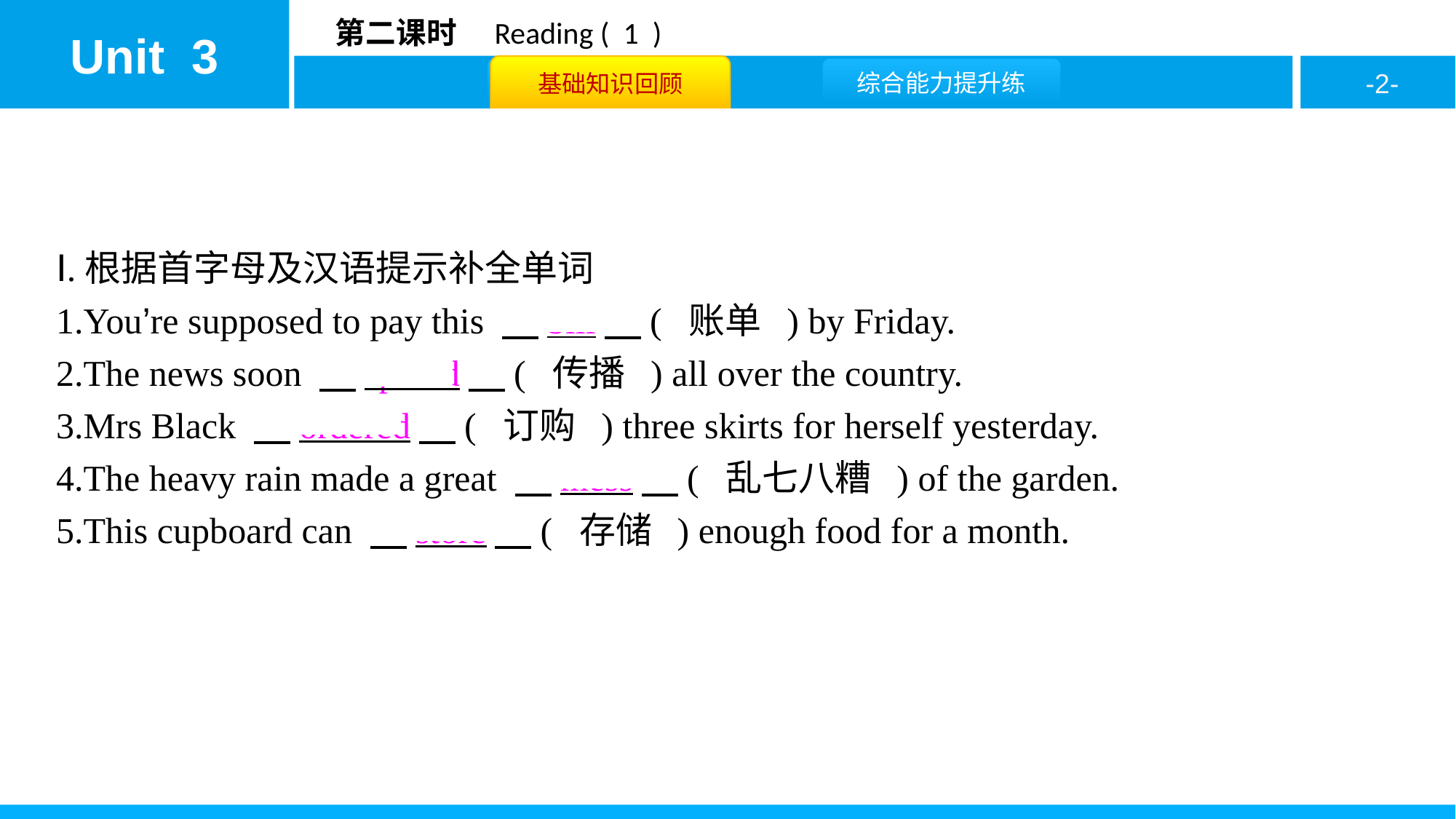

Ⅰ.根据首字母及汉语提示补全单词
1.You’re supposed to pay this 　bill　(  账单  ) by Friday.
2.The news soon 　spread　(  传播  ) all over the country.
3.Mrs Black 　ordered　(  订购  ) three skirts for herself yesterday.
4.The heavy rain made a great 　mess　(  乱七八糟  ) of the garden.
5.This cupboard can 　store　(  存储  ) enough food for a month.